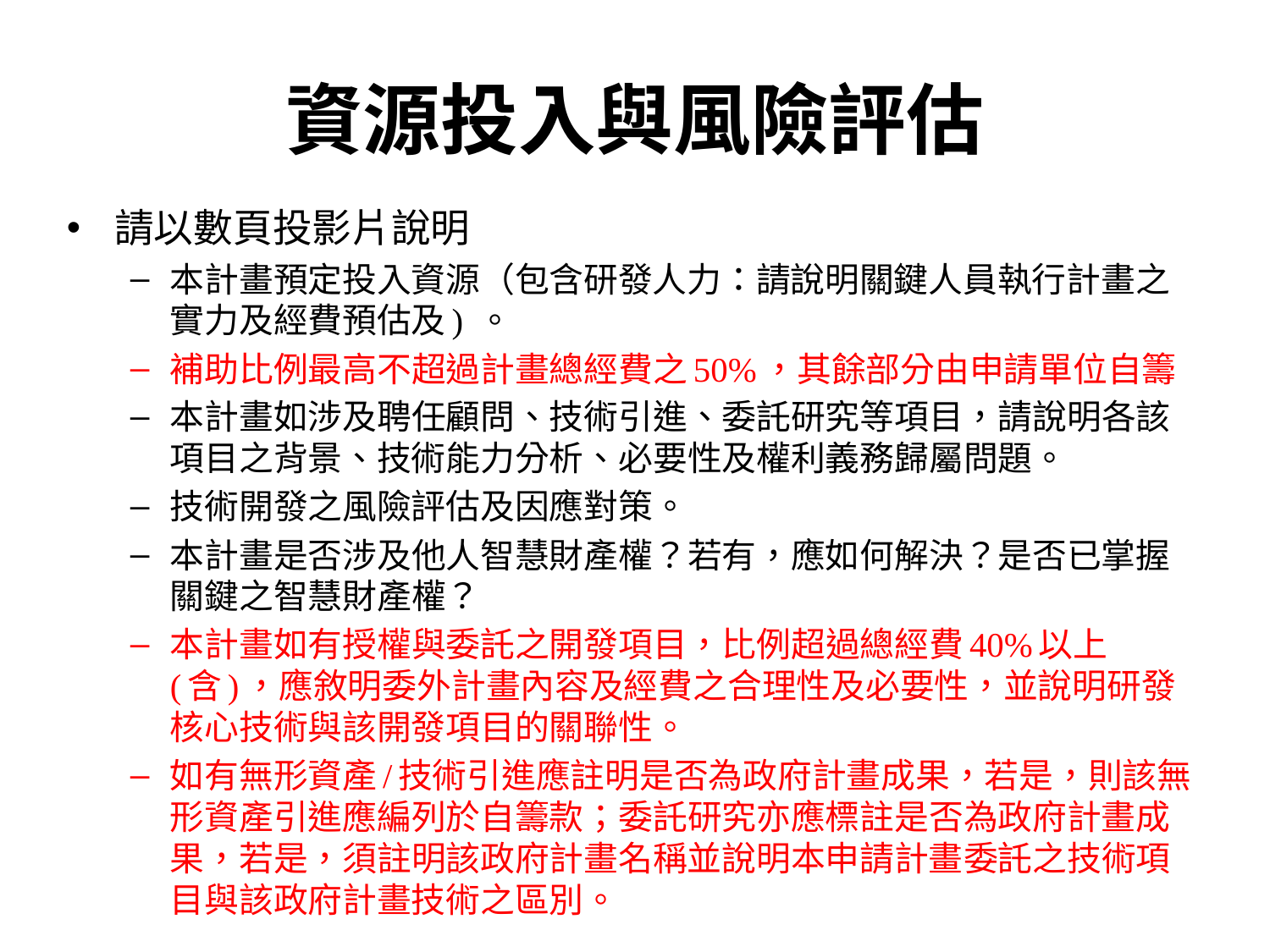

# 資源投入與風險評估
請以數頁投影片說明
本計畫預定投入資源（包含研發人力：請說明關鍵人員執行計畫之實力及經費預估及) 。
補助比例最高不超過計畫總經費之50%，其餘部分由申請單位自籌
本計畫如涉及聘任顧問、技術引進、委託研究等項目，請說明各該項目之背景、技術能力分析、必要性及權利義務歸屬問題。
技術開發之風險評估及因應對策。
本計畫是否涉及他人智慧財產權？若有，應如何解決？是否已掌握關鍵之智慧財產權？
本計畫如有授權與委託之開發項目，比例超過總經費40%以上(含)，應敘明委外計畫內容及經費之合理性及必要性，並說明研發核心技術與該開發項目的關聯性。
如有無形資產/技術引進應註明是否為政府計畫成果，若是，則該無形資產引進應編列於自籌款；委託研究亦應標註是否為政府計畫成果，若是，須註明該政府計畫名稱並說明本申請計畫委託之技術項目與該政府計畫技術之區別。